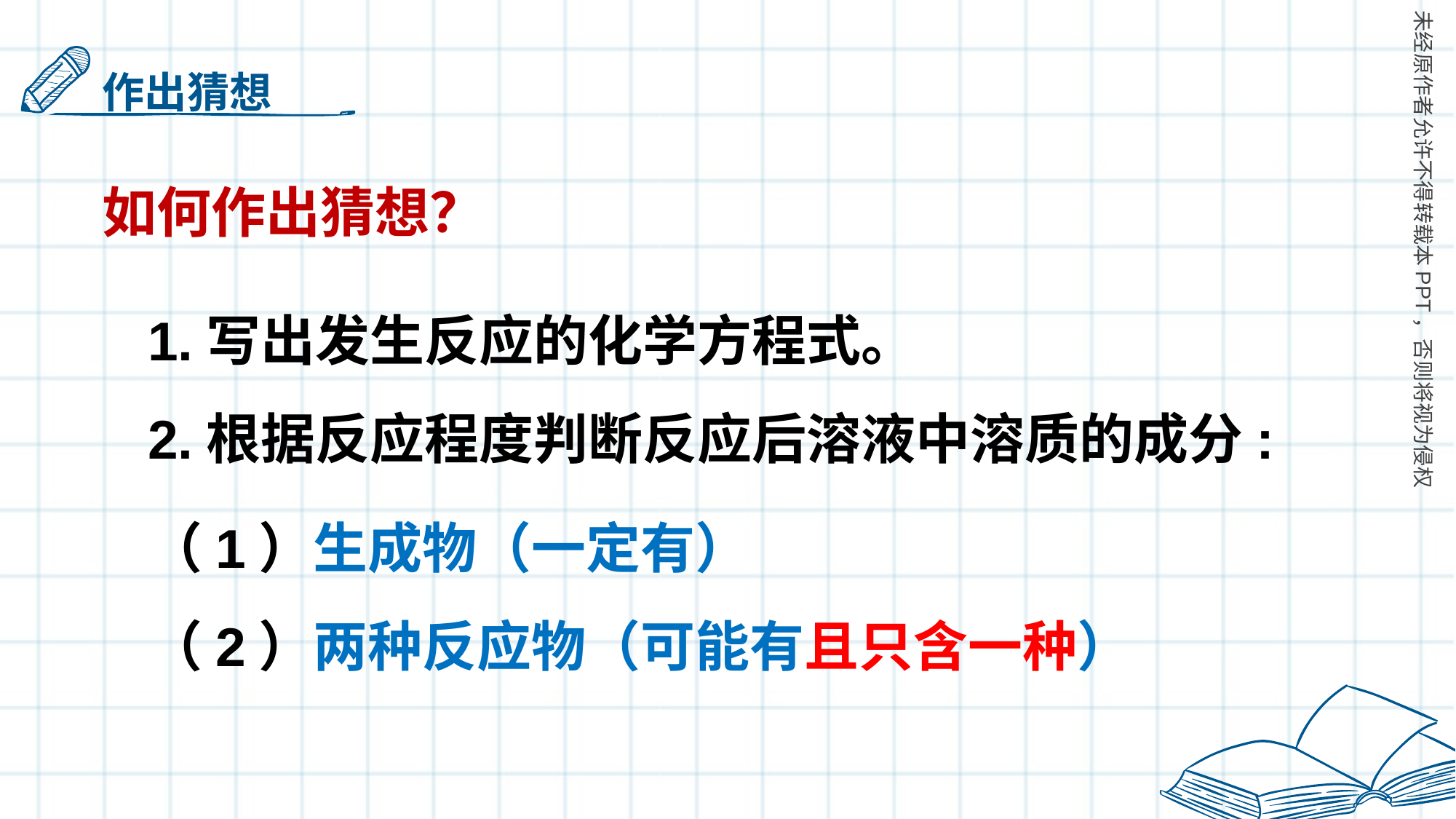

作出猜想

如何作出猜想？
1.写出发生反应的化学方程式。
2.根据反应程度判断反应后溶液中溶质的成分:
（1）生成物（一定有）
（2）两种反应物（可能有且只含一种）